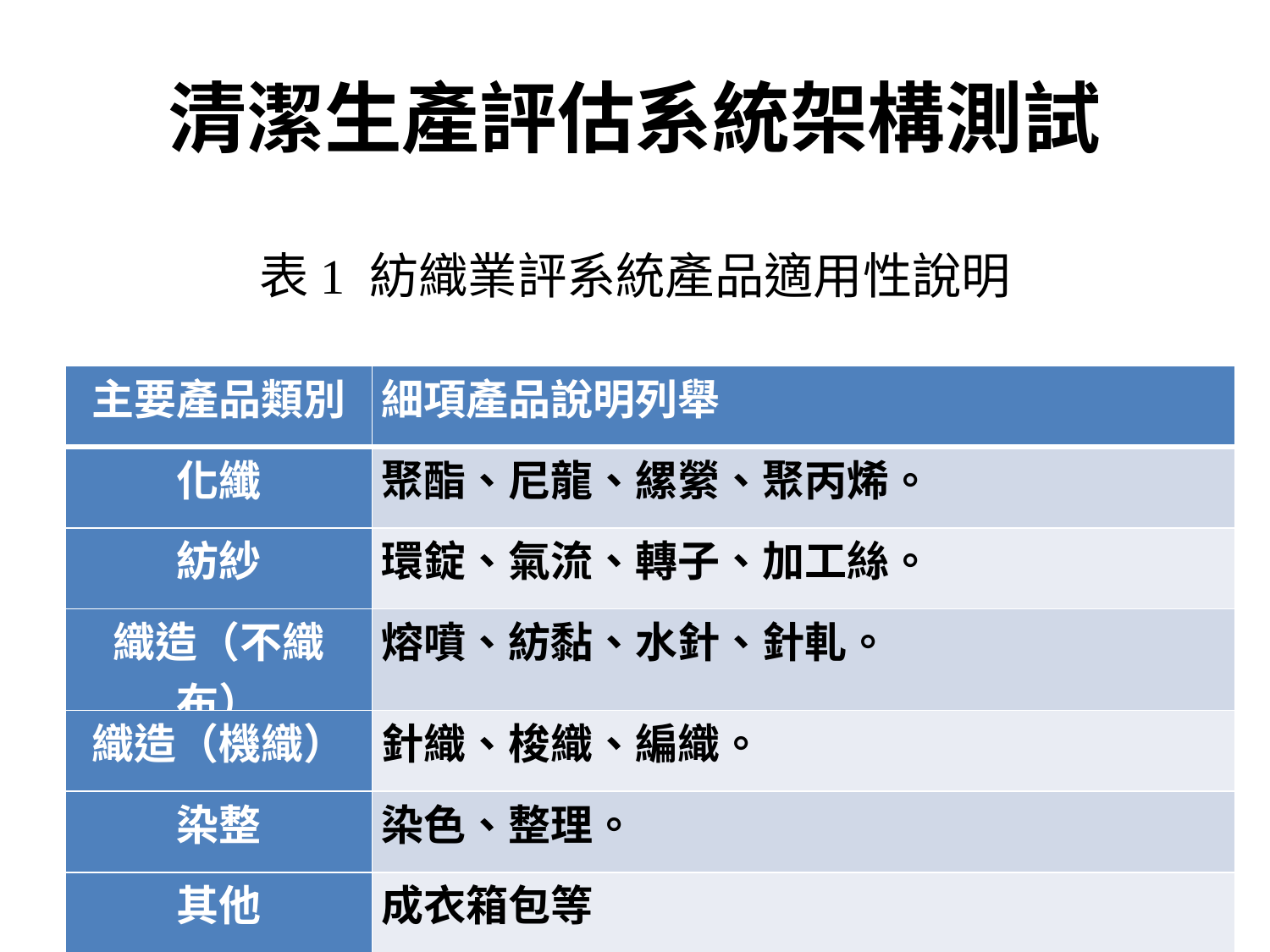

# 清潔生產評估系統架構測試
表1 紡織業評系統產品適用性說明
| 主要產品類別 | 細項產品說明列舉 |
| --- | --- |
| 化纖 | 聚酯、尼龍、縲縈、聚丙烯。 |
| 紡紗 | 環錠、氣流、轉子、加工絲。 |
| 織造（不織布） | 熔噴、紡黏、水針、針軋。 |
| 織造（機織） | 針織、梭織、編織。 |
| 染整 | 染色、整理。 |
| 其他 | 成衣箱包等 |
3